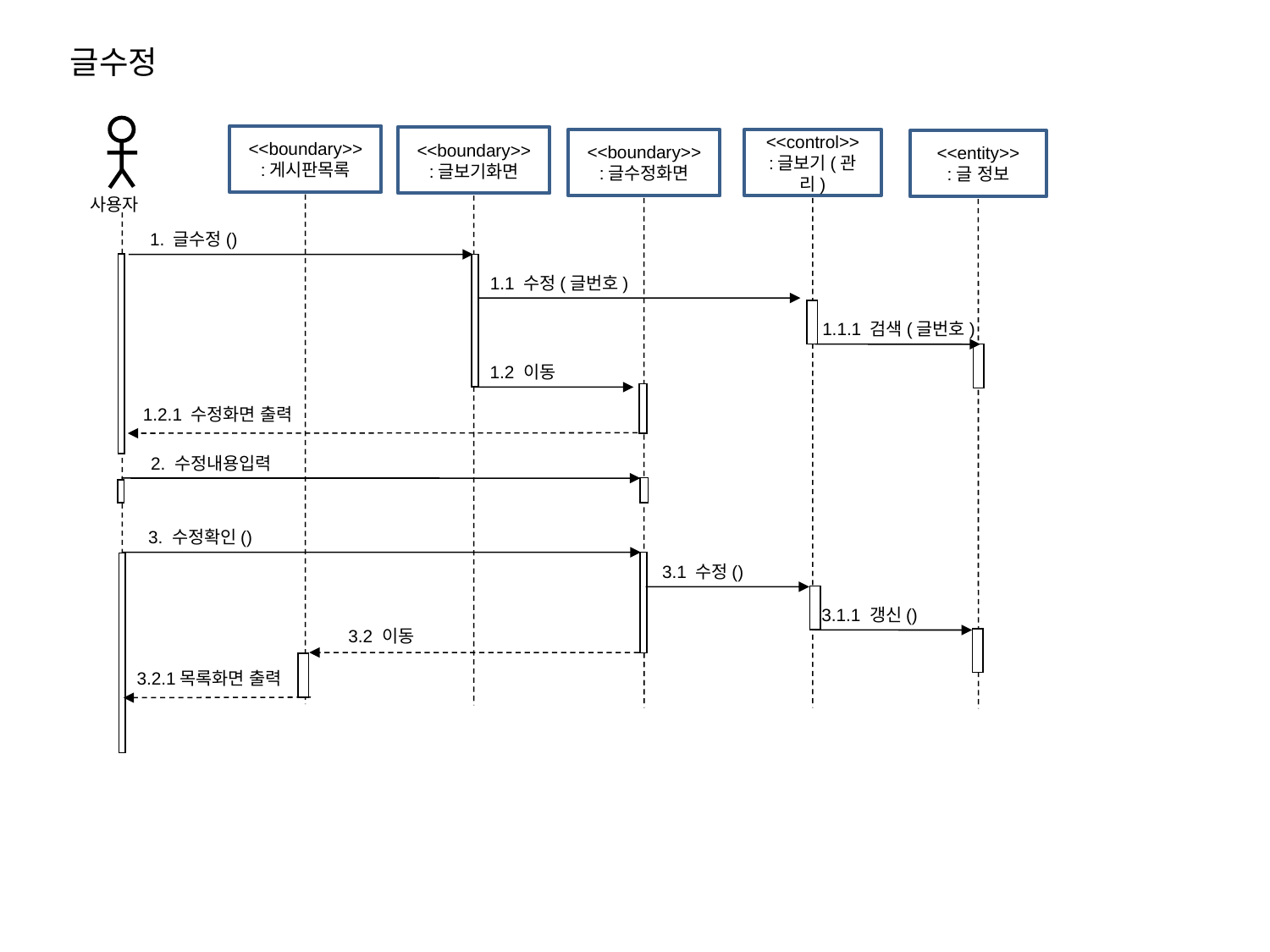

글수정

사용자
<<boundary>>
:게시판목록

<<boundary>>
:글보기화면

<<control>>
:글보기(관리)

<<boundary>>
:글수정화면

<<entity>>
:글 정보

1. 글수정()

1.1 수정(글번호)

1.1.1 검색(글번호)

1.2 이동

1.2.1 수정화면 출력

2. 수정내용입력

3. 수정확인()

3.1 수정()

3.1.1 갱신()

3.2 이동

3.2.1목록화면 출력